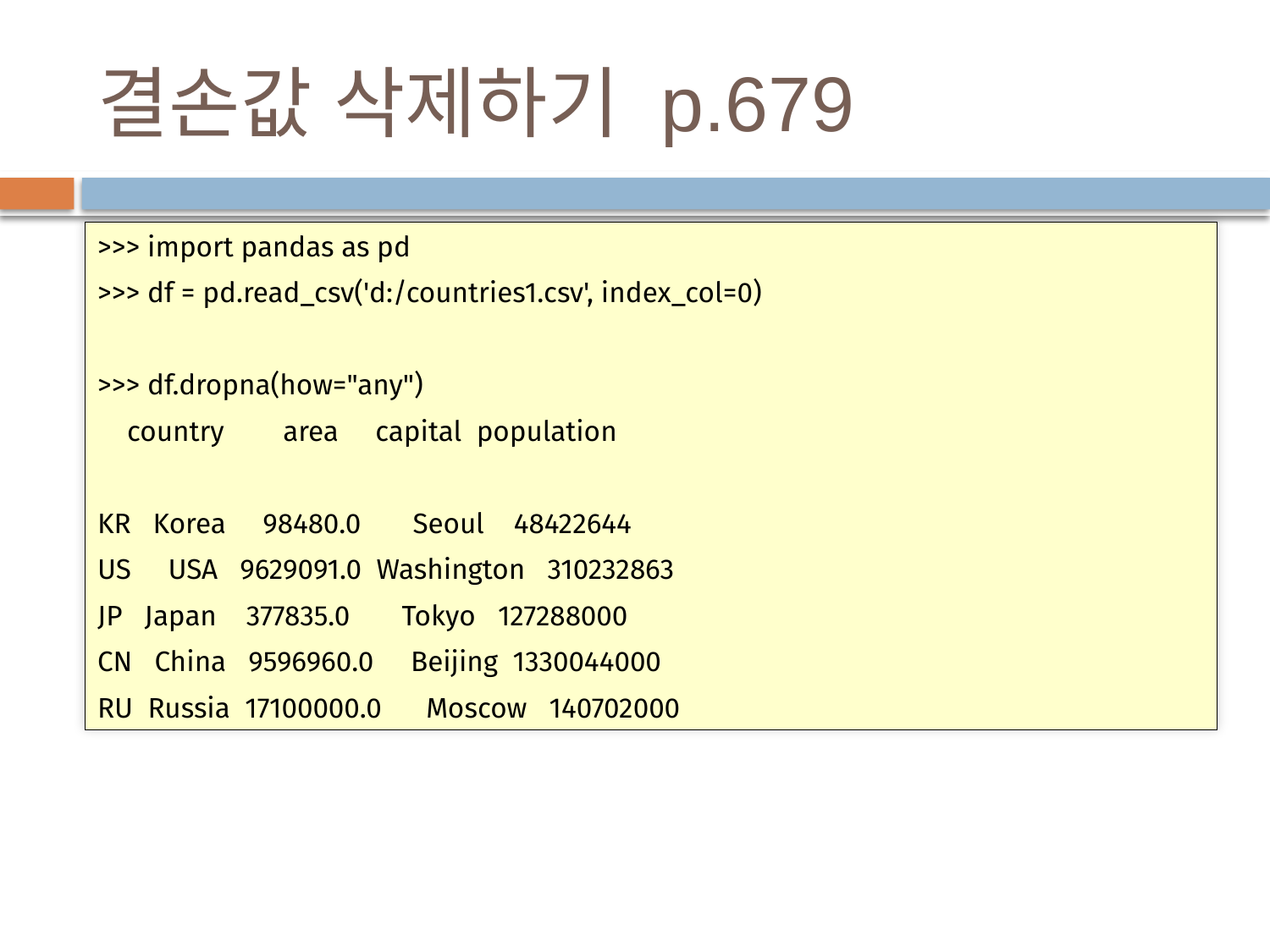

# 결손값 삭제하기 p.679
>>> import pandas as pd
>>> df = pd.read_csv('d:/countries1.csv', index_col=0)

>>> df.dropna(how="any")
    country        area     capital  population

KR   Korea     98480.0       Seoul    48422644
US     USA   9629091.0  Washington   310232863
JP   Japan    377835.0       Tokyo   127288000
CN   China   9596960.0     Beijing  1330044000
RU  Russia  17100000.0      Moscow   140702000